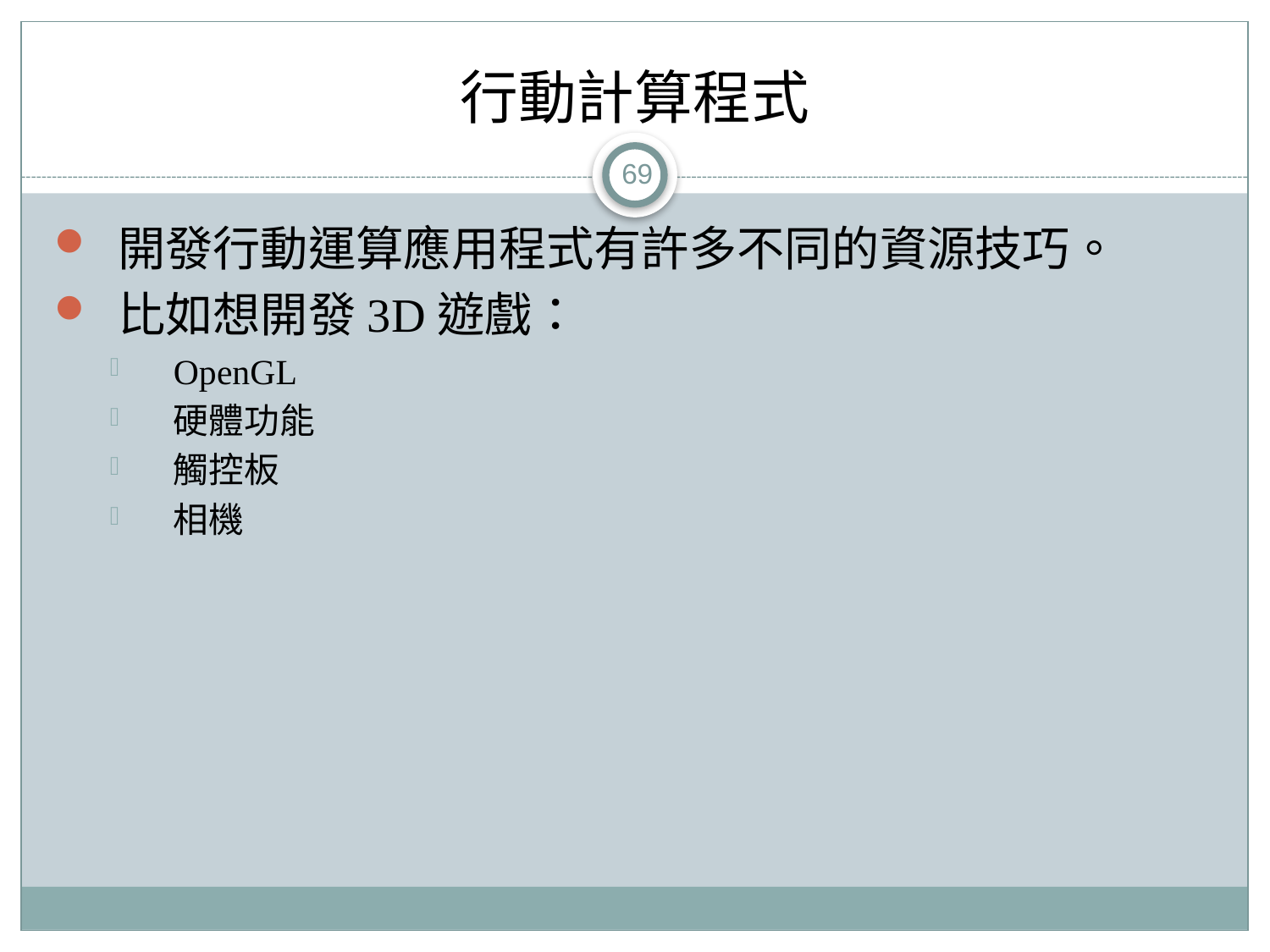

# 行動計算程式
69
開發行動運算應用程式有許多不同的資源技巧。
比如想開發3D遊戲：
OpenGL
硬體功能
觸控板
相機